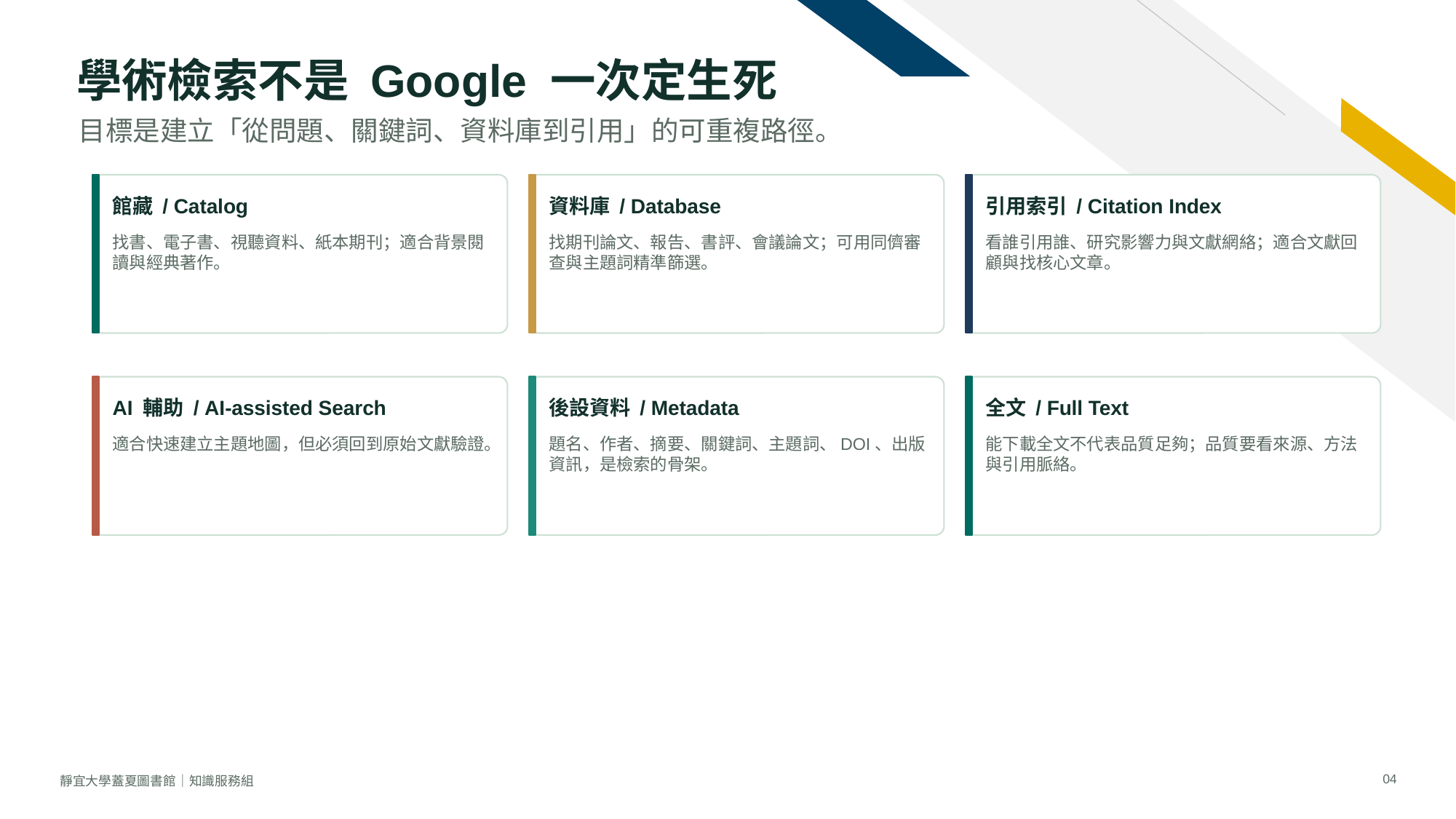

學術檢索不是 Google 一次定生死
目標是建立「從問題、關鍵詞、資料庫到引用」的可重複路徑。

館藏 / Catalog
資料庫 / Database
引用索引 / Citation Index
找書、電子書、視聽資料、紙本期刊；適合背景閱讀與經典著作。
找期刊論文、報告、書評、會議論文；可用同儕審查與主題詞精準篩選。
看誰引用誰、研究影響力與文獻網絡；適合文獻回顧與找核心文章。

AI 輔助 / AI-assisted Search
後設資料 / Metadata
全文 / Full Text
適合快速建立主題地圖，但必須回到原始文獻驗證。
題名、作者、摘要、關鍵詞、主題詞、DOI、出版資訊，是檢索的骨架。
能下載全文不代表品質足夠；品質要看來源、方法與引用脈絡。
04
靜宜大學蓋夏圖書館｜知識服務組